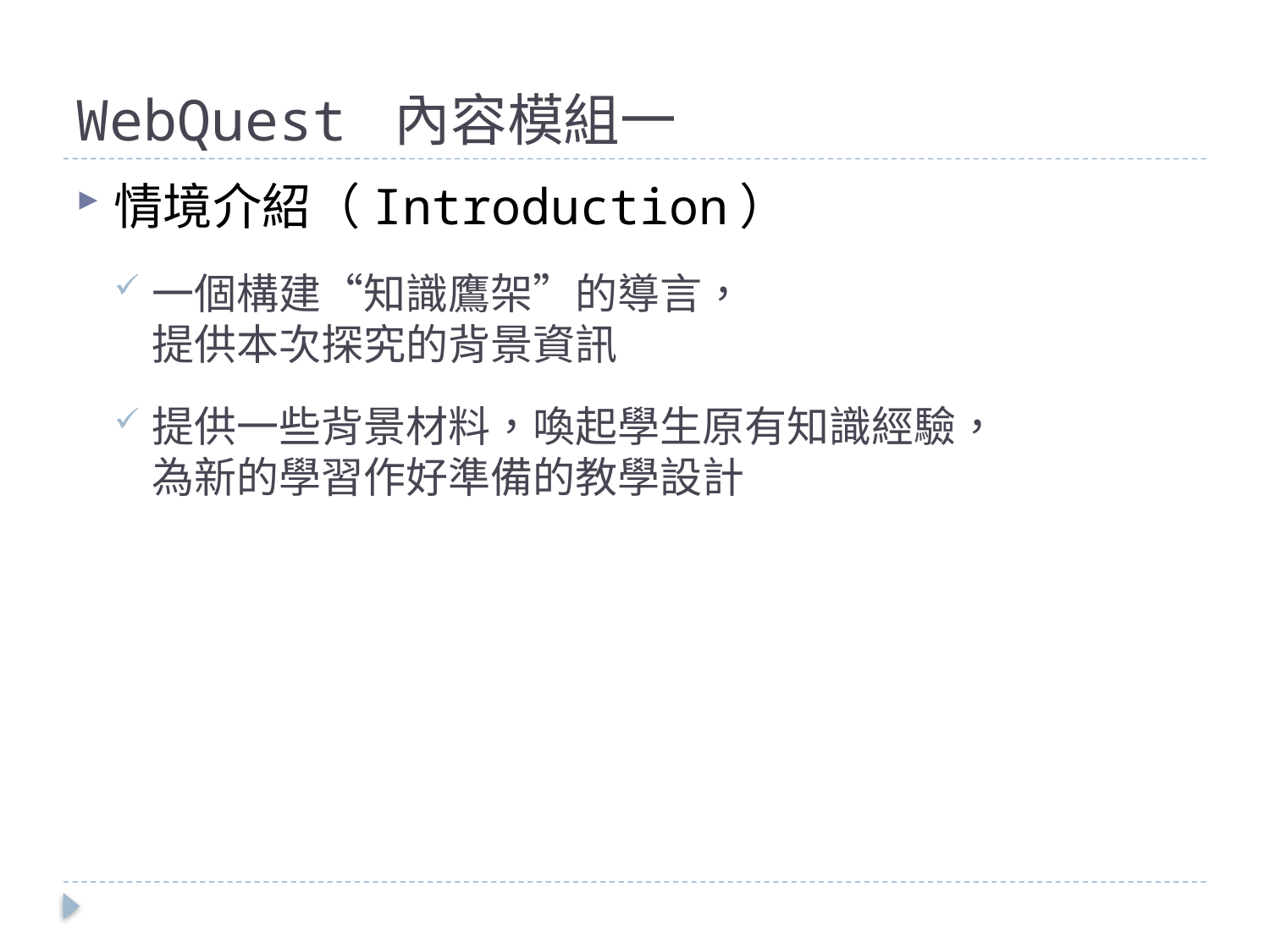

# WebQuest 內容模組一
情境介紹（Introduction）
一個構建“知識鷹架”的導言，
提供本次探究的背景資訊
提供一些背景材料，喚起學生原有知識經驗，
為新的學習作好準備的教學設計